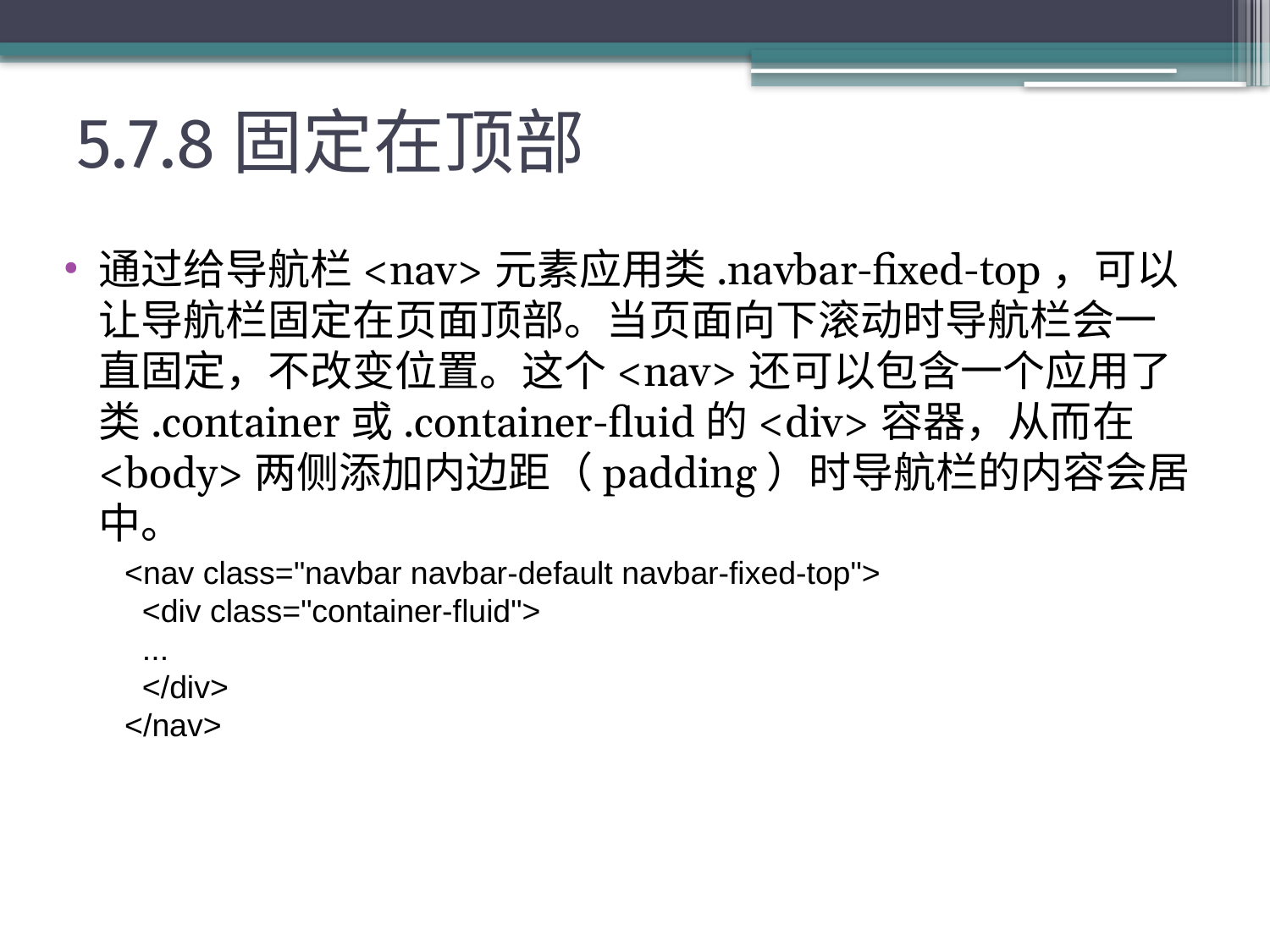

# 5.7.8固定在顶部
通过给导航栏<nav>元素应用类.navbar-fixed-top，可以让导航栏固定在页面顶部。当页面向下滚动时导航栏会一直固定，不改变位置。这个<nav>还可以包含一个应用了类.container或.container-fluid的<div>容器，从而在<body>两侧添加内边距（padding）时导航栏的内容会居中。
<nav class="navbar navbar-default navbar-fixed-top">
  <div class="container-fluid">
  ...
  </div>
</nav>